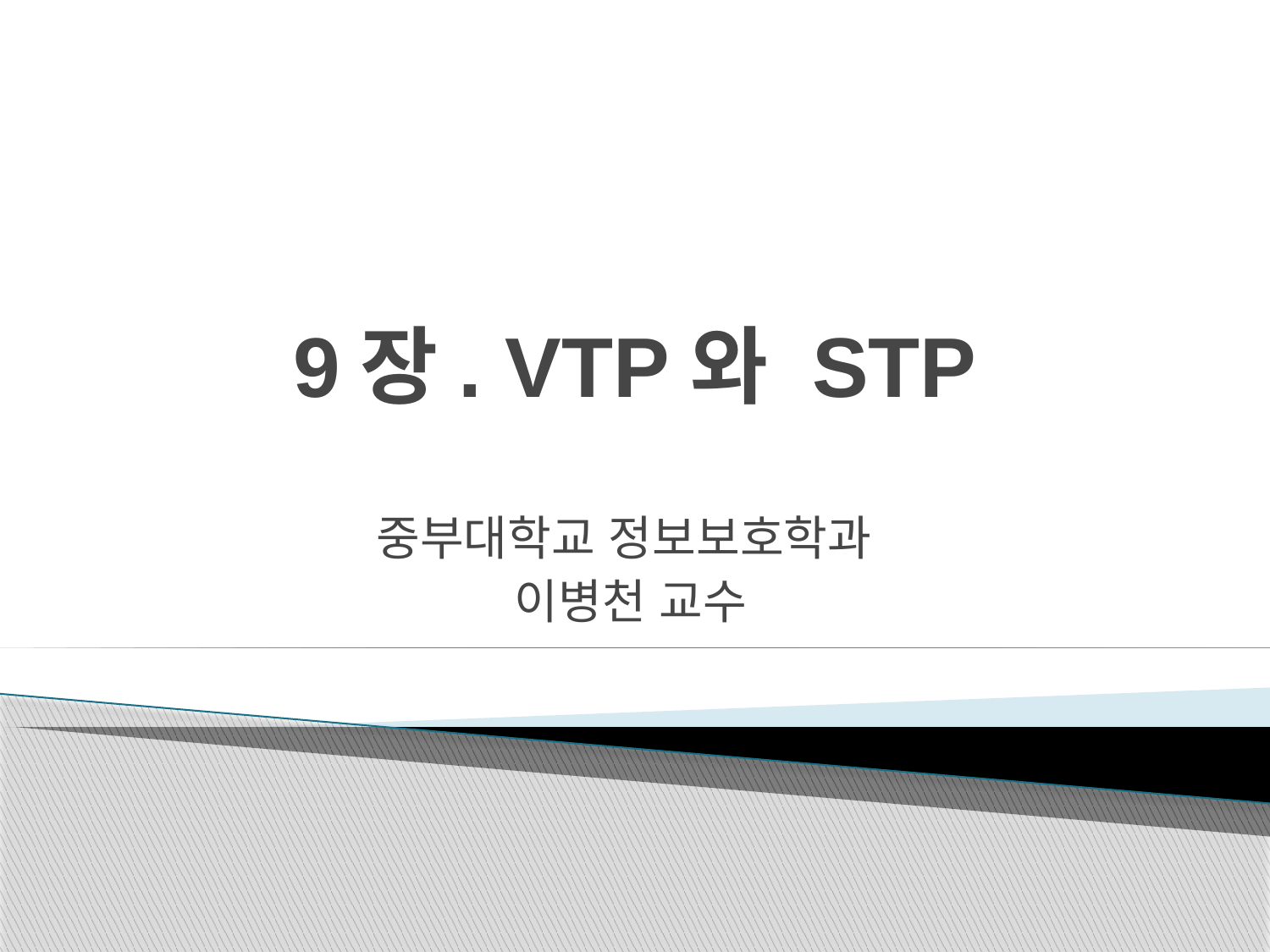

# 9장. VTP와 STP
중부대학교 정보보호학과
이병천 교수